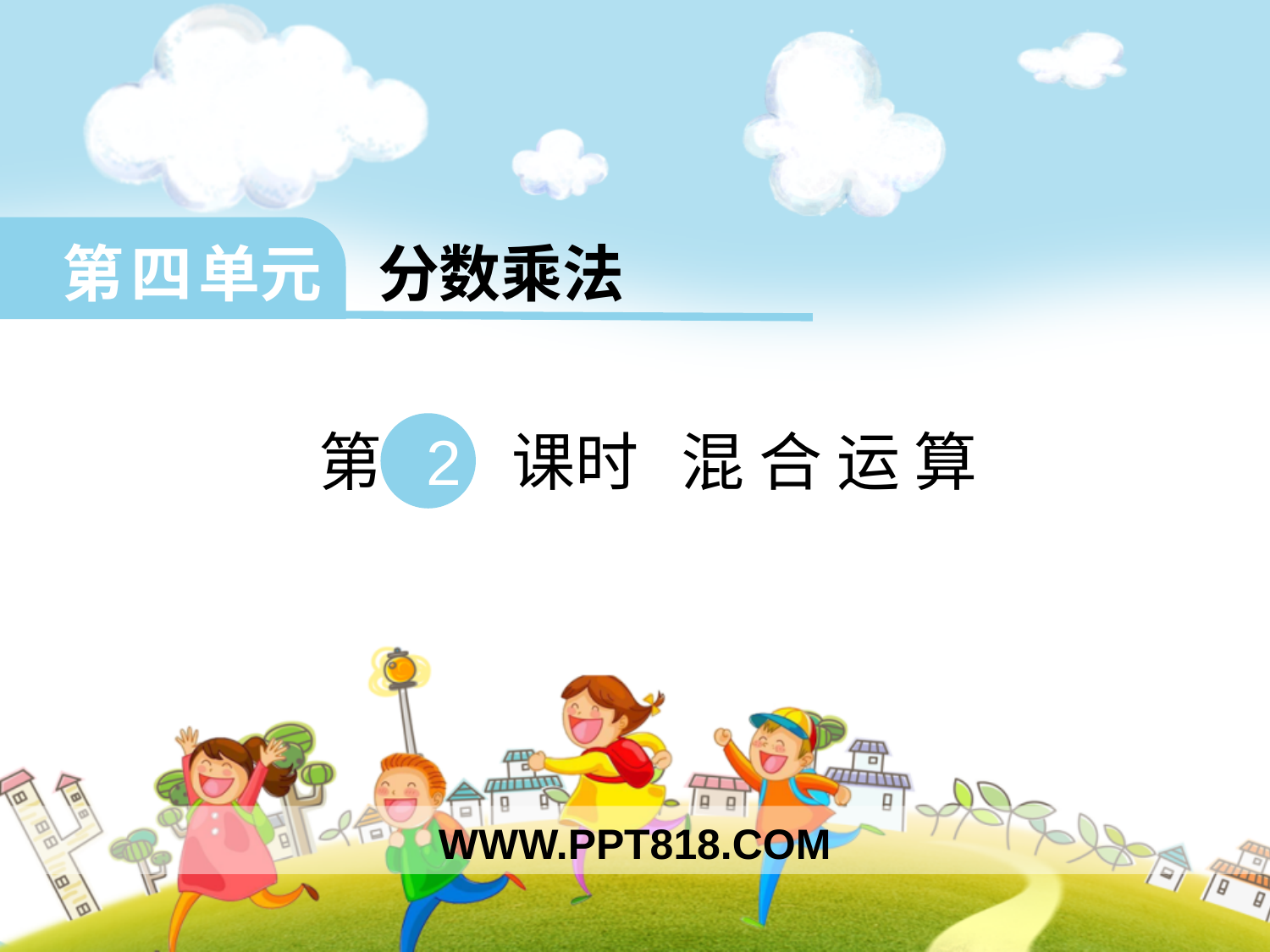

第 四 单元    分数乘法

  第  2  课时   混 合 运 算
WWW.PPT818.COM